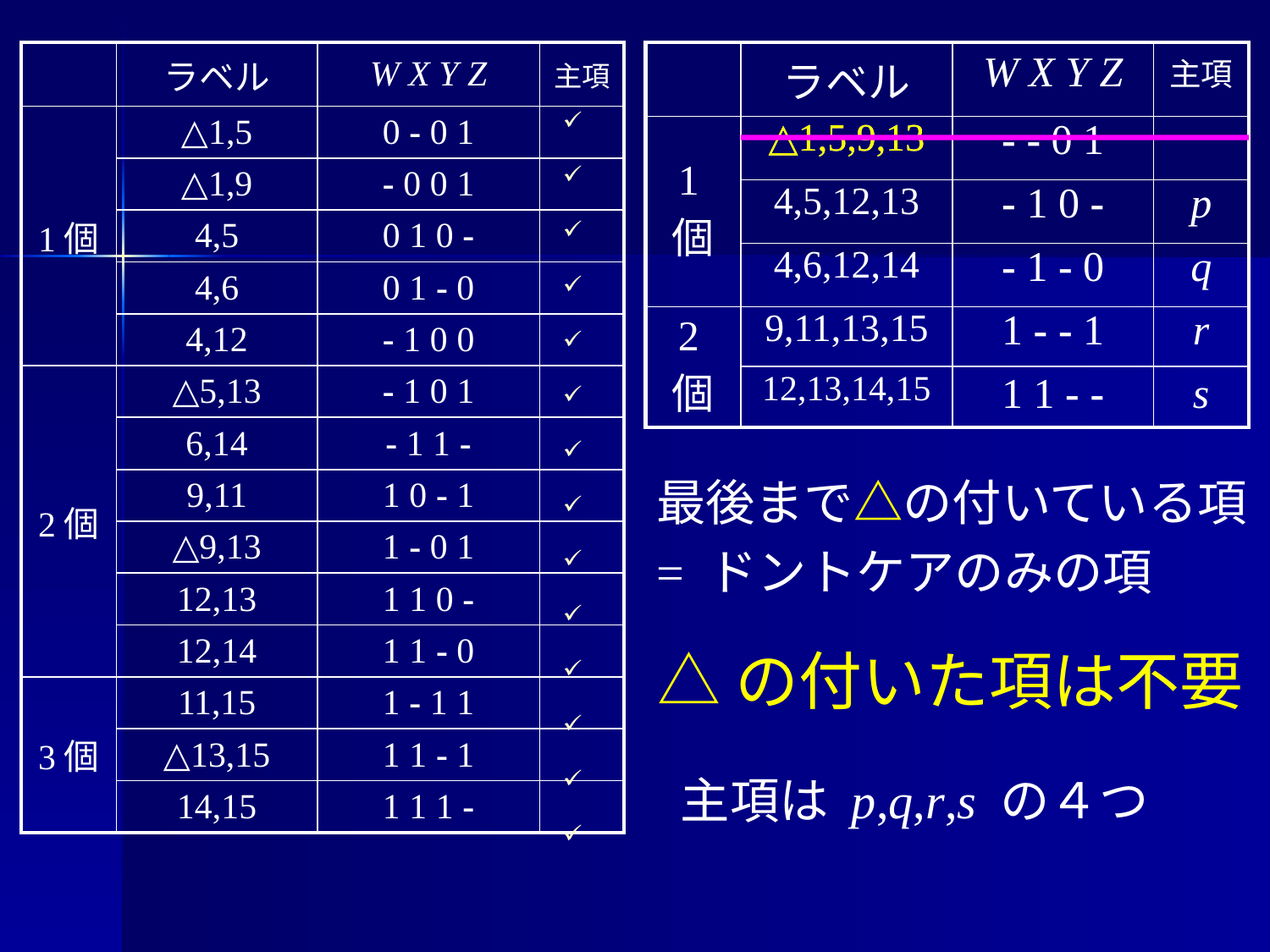

|  | ラベル | W X Y Z | 主項 |
| --- | --- | --- | --- |
| 1個 | △1,5 | 0 - 0 1 |  |
|  | △1,9 | - 0 0 1 |  |
|  | 4,5 | 0 1 0 - |  |
|  | 4,6 | 0 1 - 0 |  |
|  | 4,12 | - 1 0 0 |  |
| 2個 | △5,13 | - 1 0 1 |  |
|  | 6,14 | - 1 1 - |  |
|  | 9,11 | 1 0 - 1 |  |
|  | △9,13 | 1 - 0 1 |  |
|  | 12,13 | 1 1 0 - |  |
|  | 12,14 | 1 1 - 0 |  |
| 3個 | 11,15 | 1 - 1 1 |  |
|  | △13,15 | 1 1 - 1 |  |
|  | 14,15 | 1 1 1 - |  |
|  | ラベル | W X Y Z | 主項 |
| --- | --- | --- | --- |
| 1個 |  |  |  |
|  |  |  |  |
|  |  |  |  |
| 2個 |  |  |  |
|  |  |  |  |

△1,5,9,13
- - 0 1

4,5,12,13
- 1 0 -

4,6,12,14
- 1 - 0

9,11,13,15
1 - - 1

12,13,14,15
1 1 - -

△1,5,9,13

p
q
r
s
最後まで△の付いている項
= ドントケアのみの項
△の付いた項は不要
主項は p,q,r,s の４つ